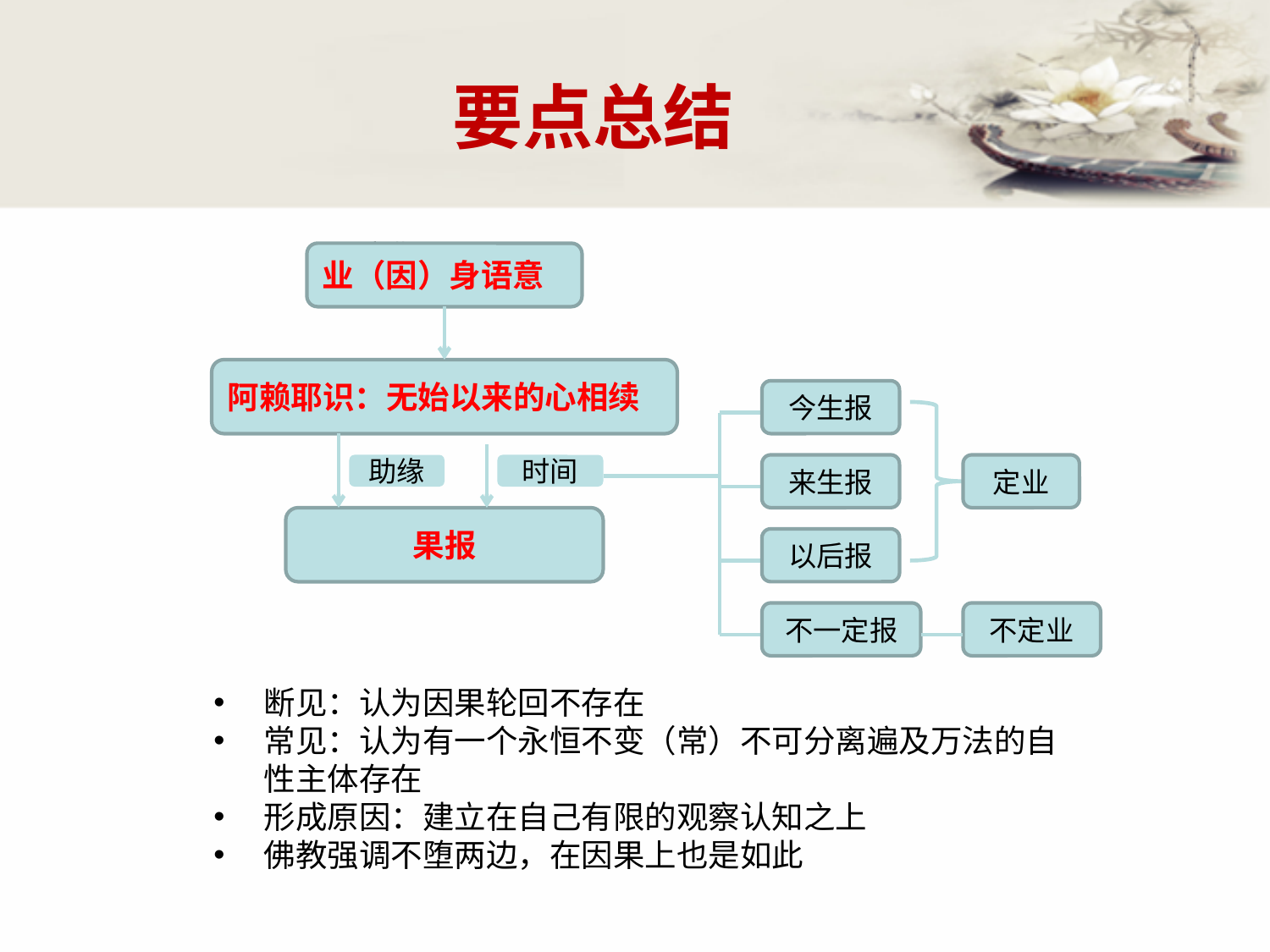

要点总结
定业
业（因）身语意
不定业
阿赖耶识：无始以来的心相续
今生报

助缘
时间
来生报
定业
果报
以后报
不一定报
不定业
断见：认为因果轮回不存在
常见：认为有一个永恒不变（常）不可分离遍及万法的自性主体存在
形成原因：建立在自己有限的观察认知之上
佛教强调不堕两边，在因果上也是如此